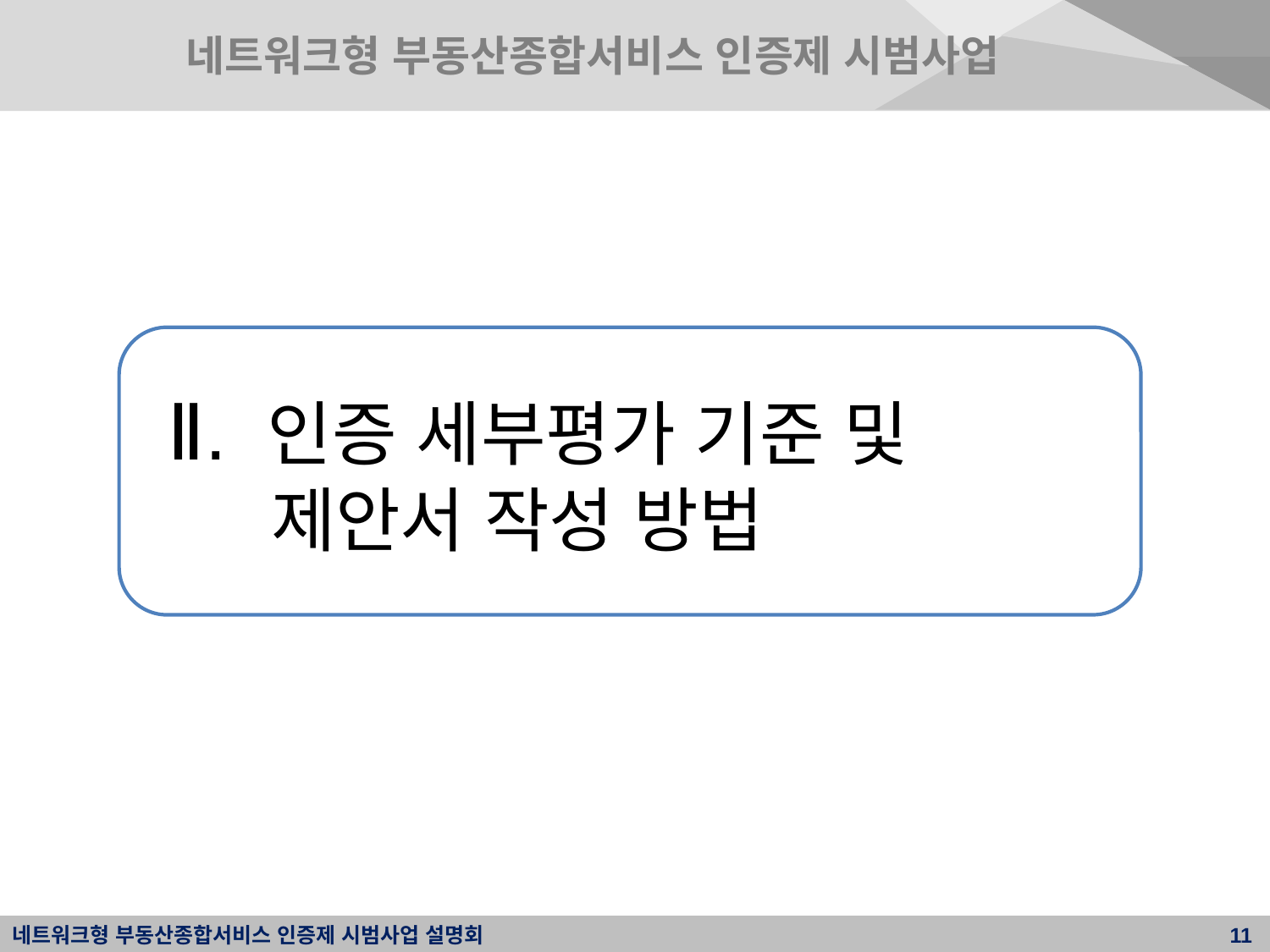

네트워크형 부동산종합서비스 인증제 시범사업
 Ⅱ. 인증 세부평가 기준 및
       제안서 작성 방법
11